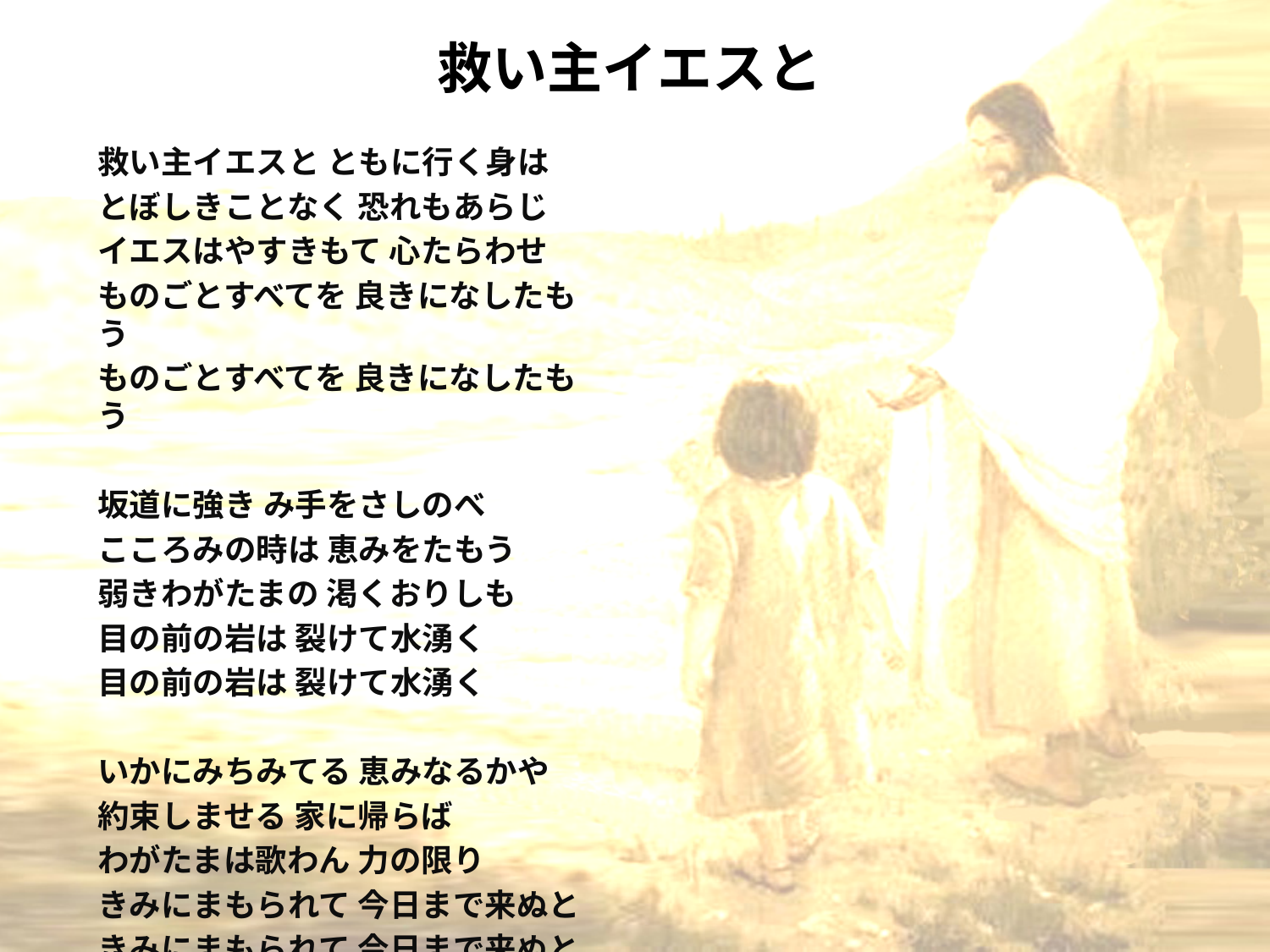

# 救い主イエスと
救い主イエスと ともに行く身は
とぼしきことなく 恐れもあらじ
イエスはやすきもて 心たらわせ
ものごとすべてを 良きになしたもう
ものごとすべてを 良きになしたもう

坂道に強き み手をさしのべ
こころみの時は 恵みをたもう
弱きわがたまの 渇くおりしも
目の前の岩は 裂けて水湧く
目の前の岩は 裂けて水湧く

いかにみちみてる 恵みなるかや
約束しませる 家に帰らば
わがたまは歌わん 力の限り
きみにまもられて 今日まで来ぬと
きみにまもられて 今日まで来ぬと